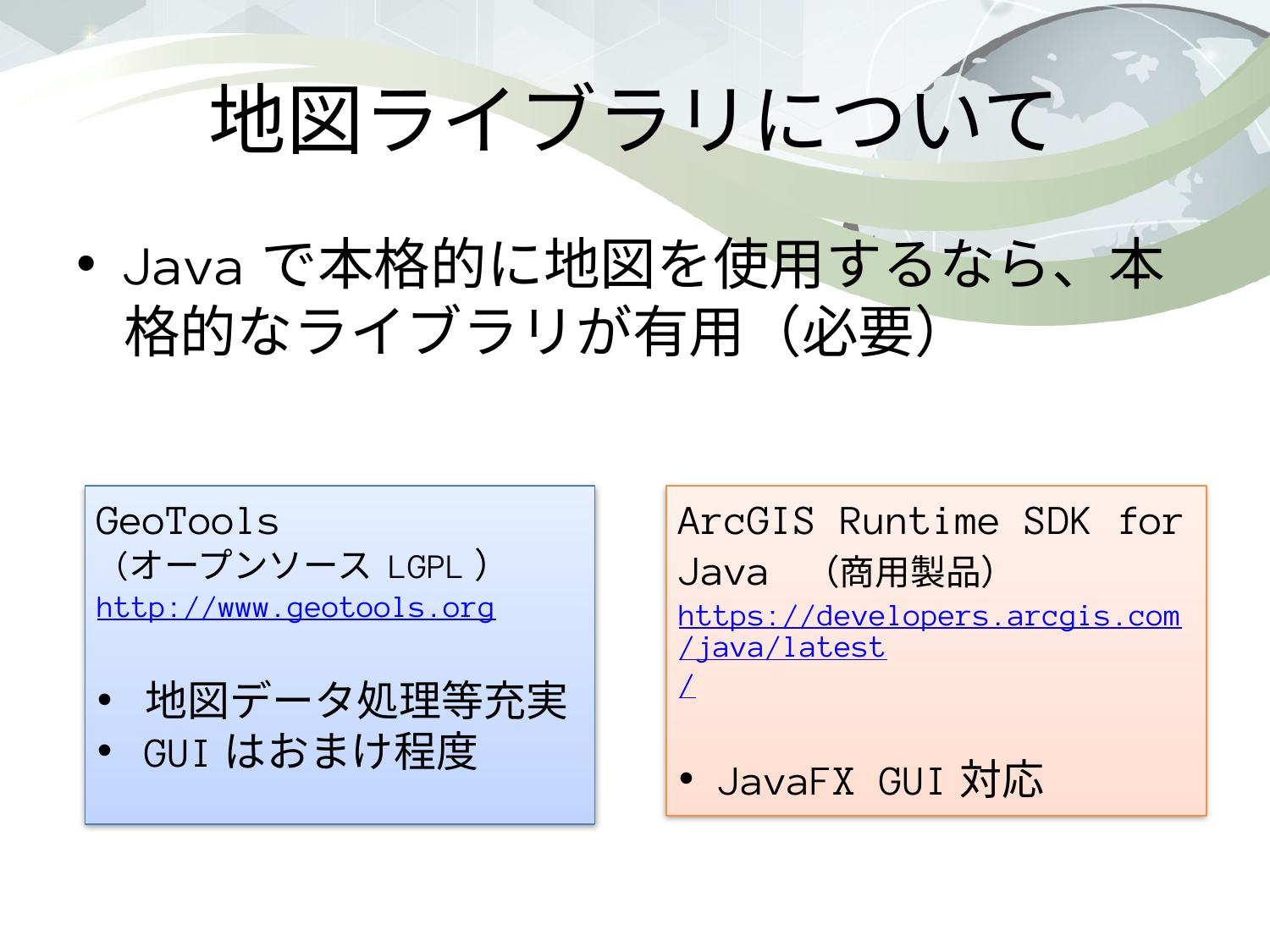

# 地図ライブラリについて
Javaで本格的に地図を使用するなら、本格的なライブラリが有用（必要）
GeoTools
（オープンソース LGPL）
http://www.geotools.org

地図データ処理等充実
GUIはおまけ程度

ArcGIS Runtime SDK for Java （商用製品）
https://developers.arcgis.com/java/latest/

JavaFX GUI対応